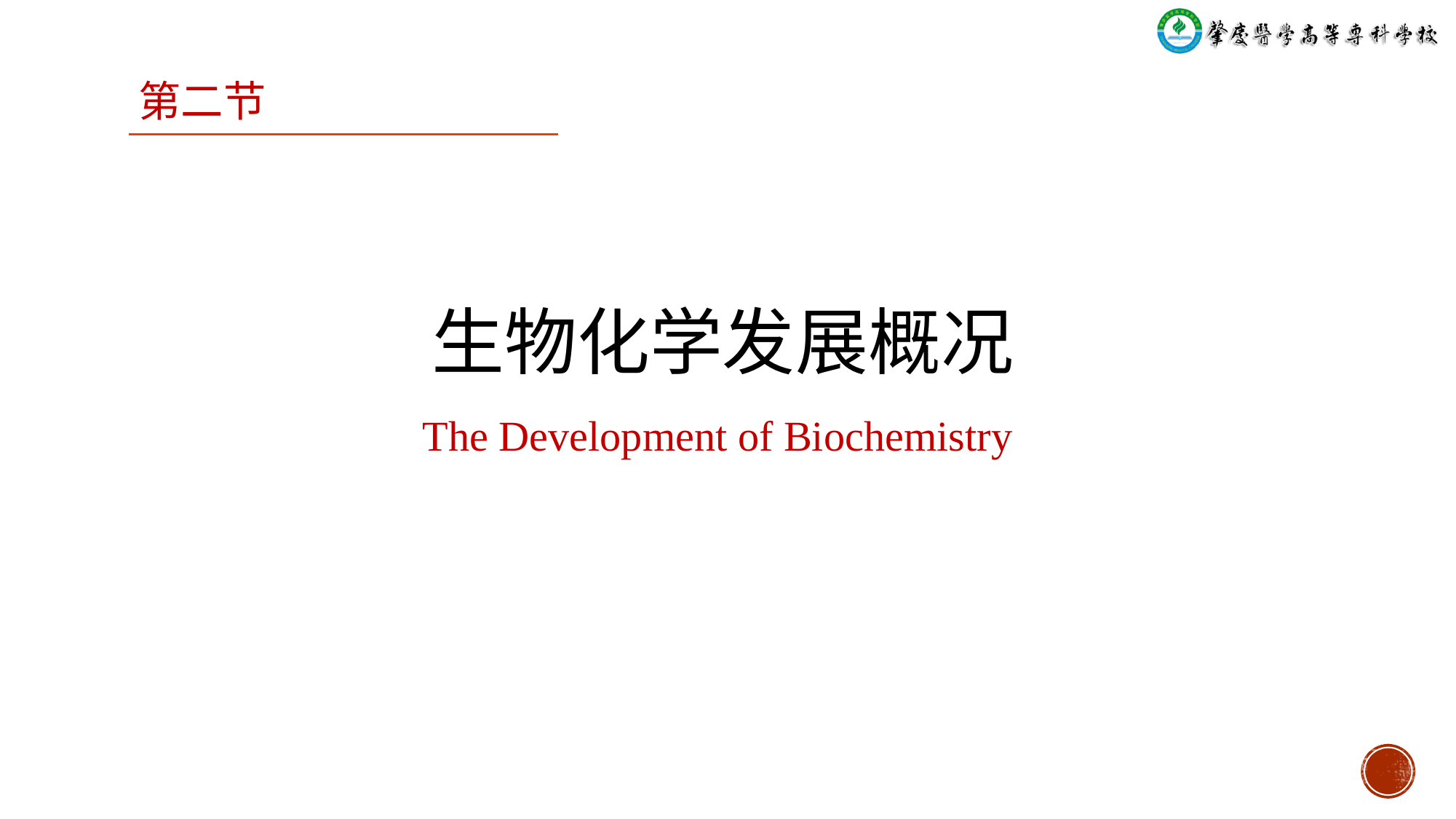

第二节
# 生物化学发展概况 The Development of Biochemistry